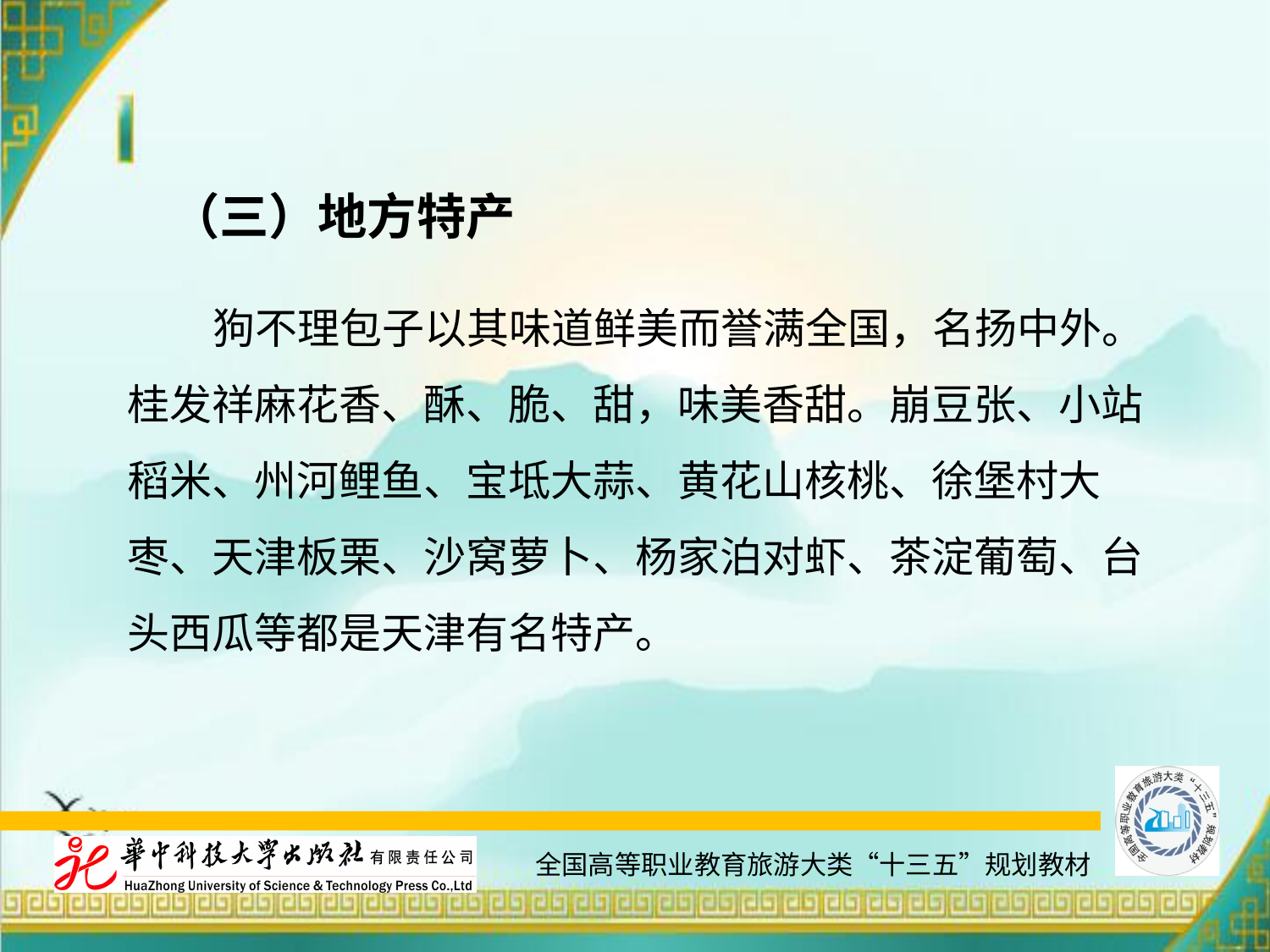

（三）地方特产

    狗不理包子以其味道鲜美而誉满全国，名扬中外。桂发祥麻花香、酥、脆、甜，味美香甜。崩豆张、小站稻米、州河鲤鱼、宝坻大蒜、黄花山核桃、徐堡村大枣、天津板栗、沙窝萝卜、杨家泊对虾、茶淀葡萄、台头西瓜等都是天津有名特产。